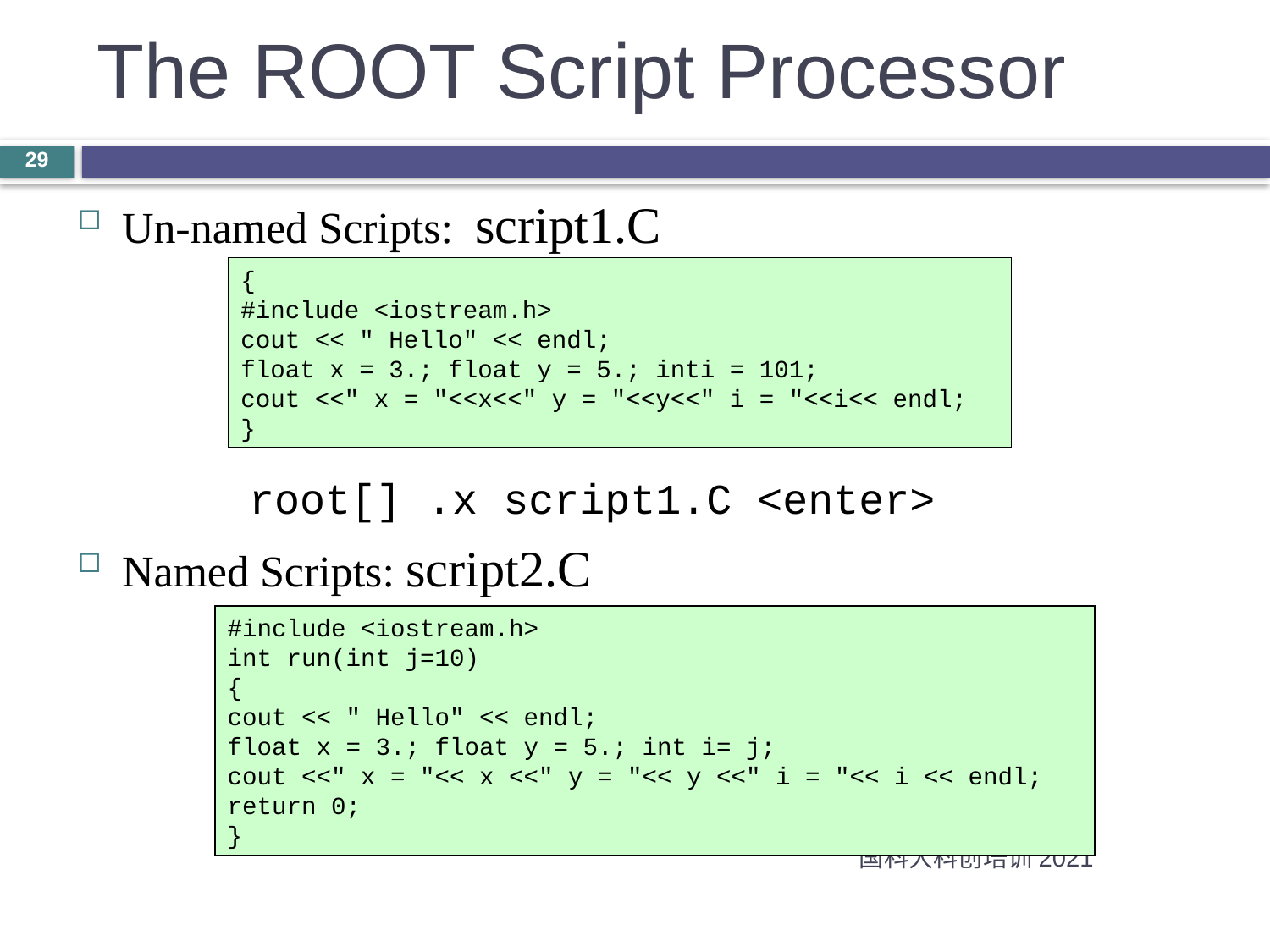

The ROOT Script Processor
29
Un-named Scripts:  script1.C

		root[] .x script1.C <enter>
Named Scripts: script2.C
{
#include <iostream.h>
cout << " Hello" << endl;
float x = 3.; float y = 5.; inti = 101;
cout <<" x = "<<x<<" y = "<<y<<" i = "<<i<< endl;
}
#include <iostream.h>
int run(int j=10)
{
cout << " Hello" << endl;
float x = 3.; float y = 5.; int i= j;
cout <<" x = "<< x <<" y = "<< y <<" i = "<< i << endl;
return 0;
}
国科大科创培训2021